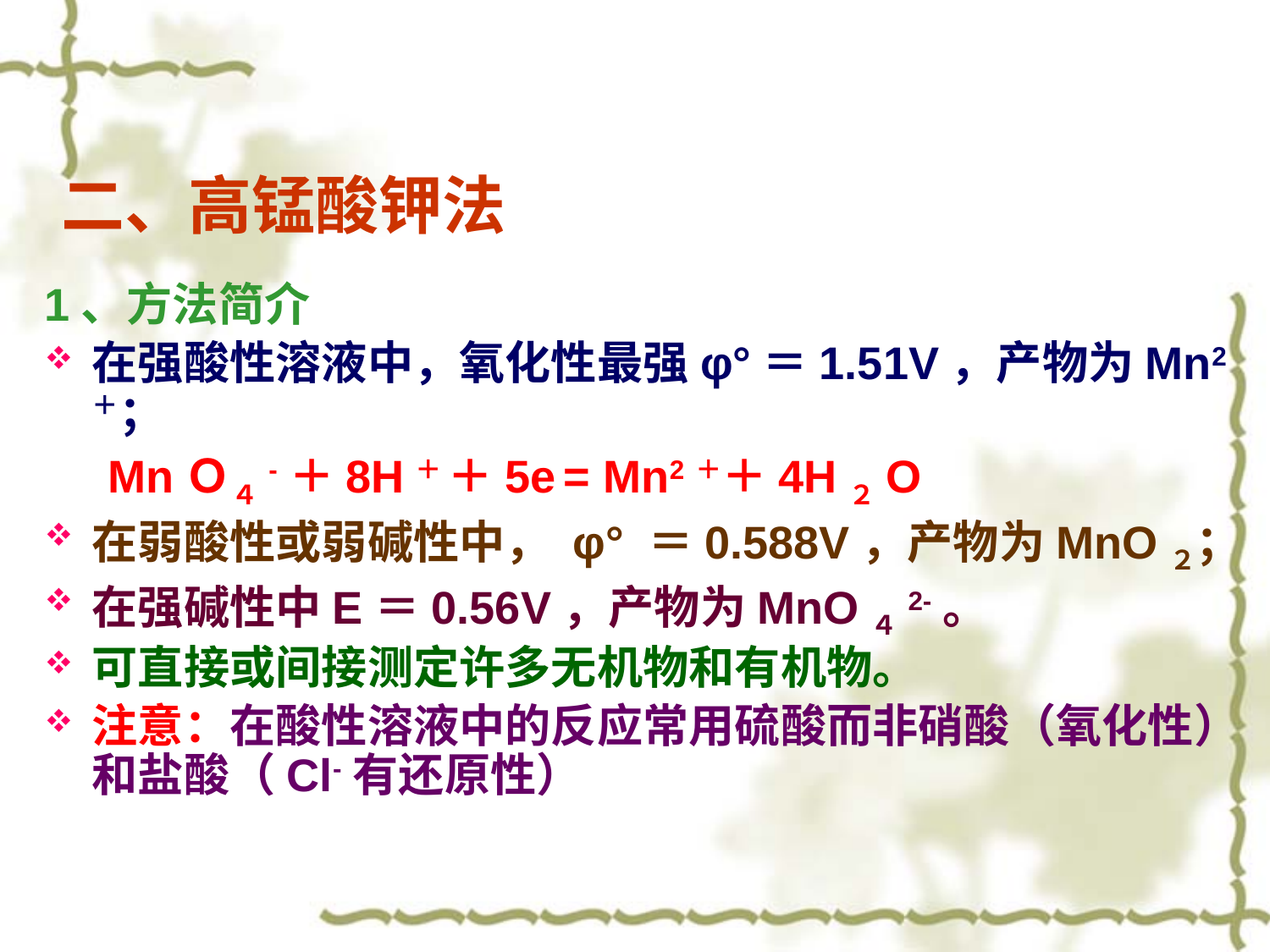

# 二、高锰酸钾法
1、方法简介
在强酸性溶液中，氧化性最强φ°＝1.51V，产物为Mn2＋；
     MnＯ４-＋8H＋ ＋5e = Mn2＋＋4H２O
在弱酸性或弱碱性中， φ° ＝0.588V，产物为MnO２；
在强碱性中E＝0.56V，产物为MnO４2-。
可直接或间接测定许多无机物和有机物。
注意：在酸性溶液中的反应常用硫酸而非硝酸（氧化性）和盐酸（Cl-有还原性）

5